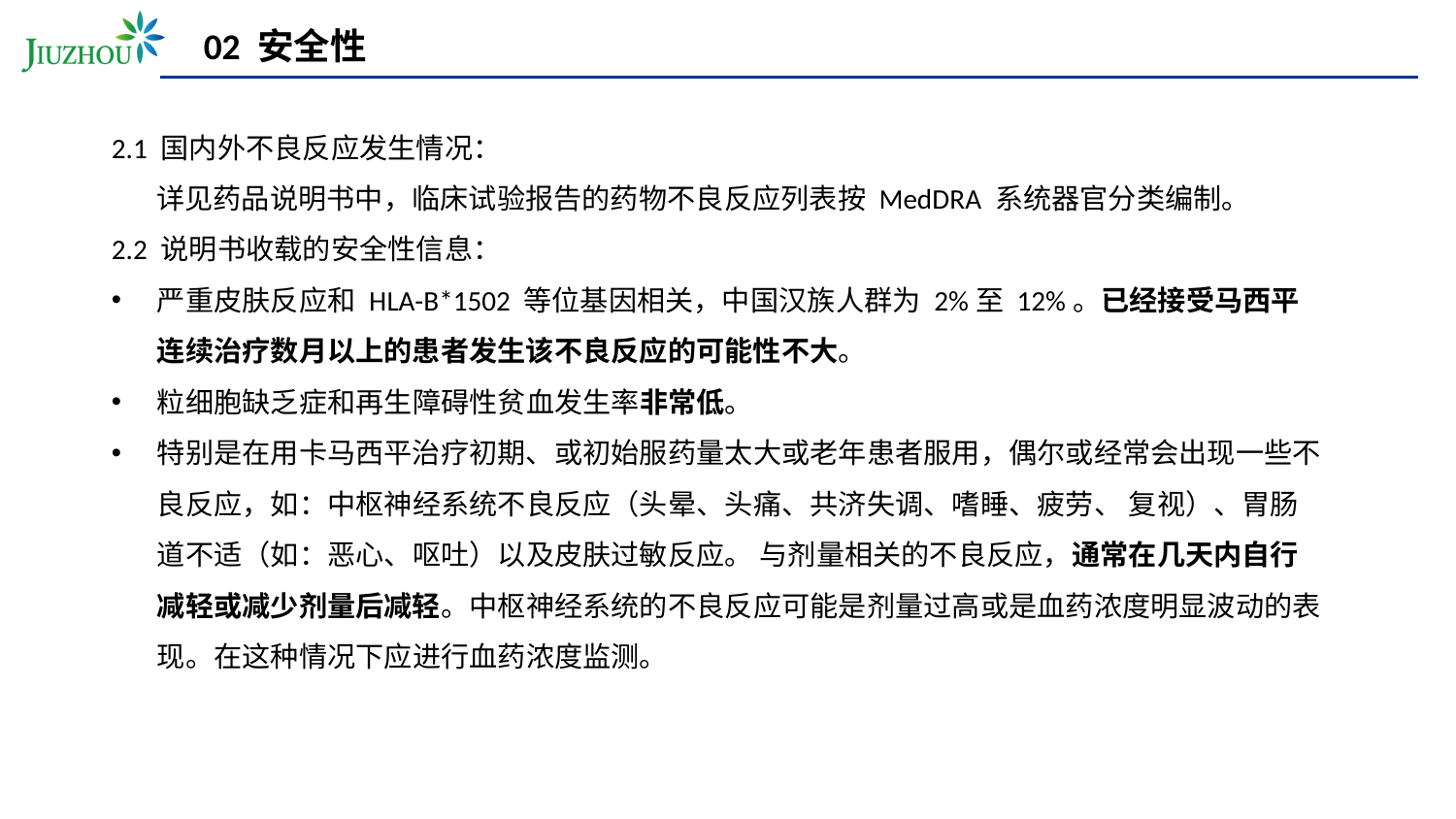

# 02 安全性
2.1 国内外不良反应发生情况：
      详见药品说明书中，临床试验报告的药物不良反应列表按 MedDRA 系统器官分类编制。
2.2 说明书收载的安全性信息：
严重皮肤反应和 HLA-B*1502 等位基因相关，中国汉族人群为 2%至 12%。已经接受马西平连续治疗数月以上的患者发生该不良反应的可能性不大。
粒细胞缺乏症和再生障碍性贫血发生率非常低。
特别是在用卡马西平治疗初期、或初始服药量太大或老年患者服用，偶尔或经常会出现一些不良反应，如：中枢神经系统不良反应（头晕、头痛、共济失调、嗜睡、疲劳、 复视）、胃肠道不适（如：恶心、呕吐）以及皮肤过敏反应。 与剂量相关的不良反应，通常在几天内自行减轻或减少剂量后减轻。中枢神经系统的不良反应可能是剂量过高或是血药浓度明显波动的表现。在这种情况下应进行血药浓度监测。